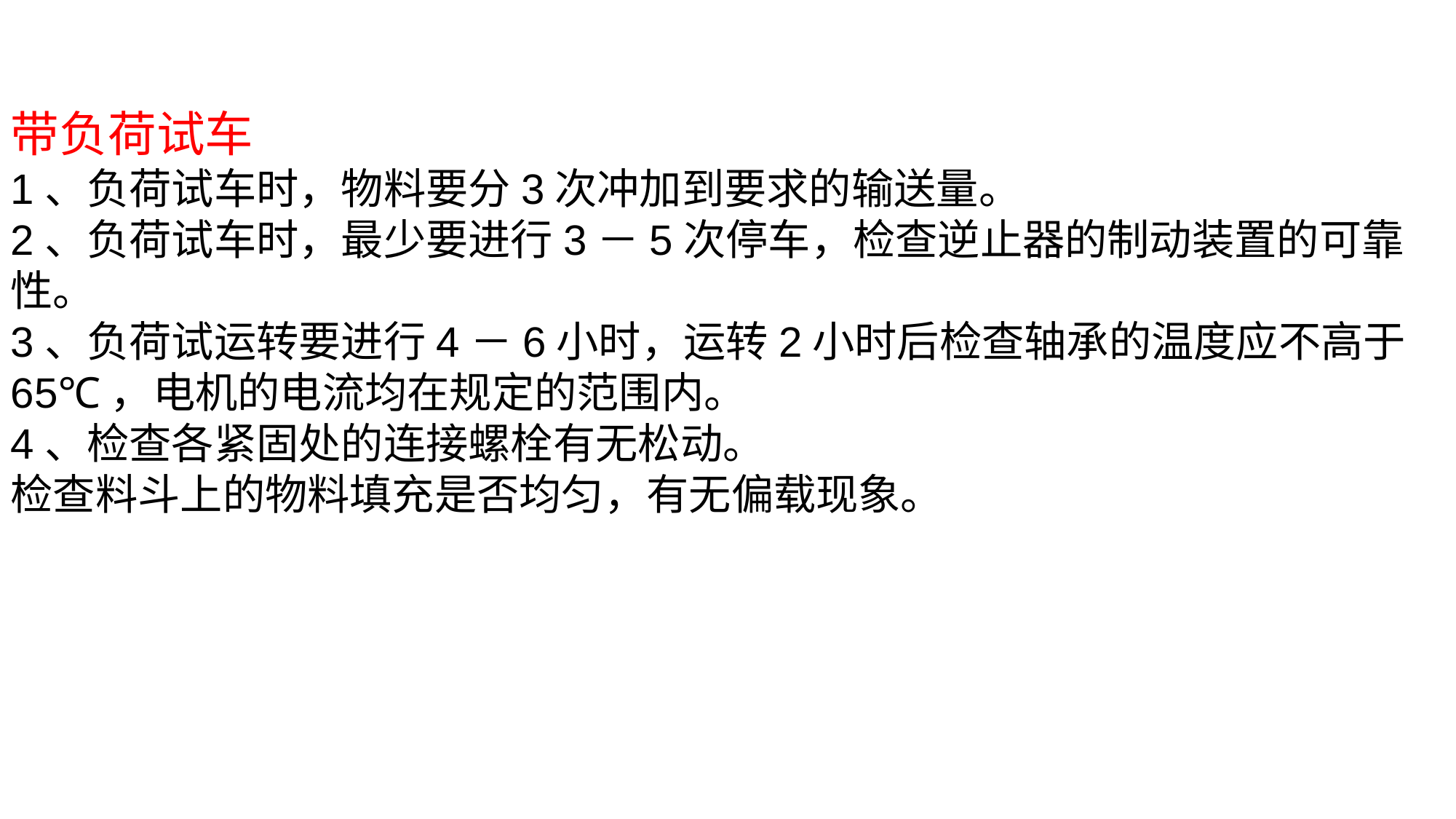

带负荷试车
1、负荷试车时，物料要分3次冲加到要求的输送量。
2、负荷试车时，最少要进行3－5次停车，检查逆止器的制动装置的可靠性。
3、负荷试运转要进行4－6小时，运转2小时后检查轴承的温度应不高于65℃，电机的电流均在规定的范围内。
4、检查各紧固处的连接螺栓有无松动。
检查料斗上的物料填充是否均匀，有无偏载现象。